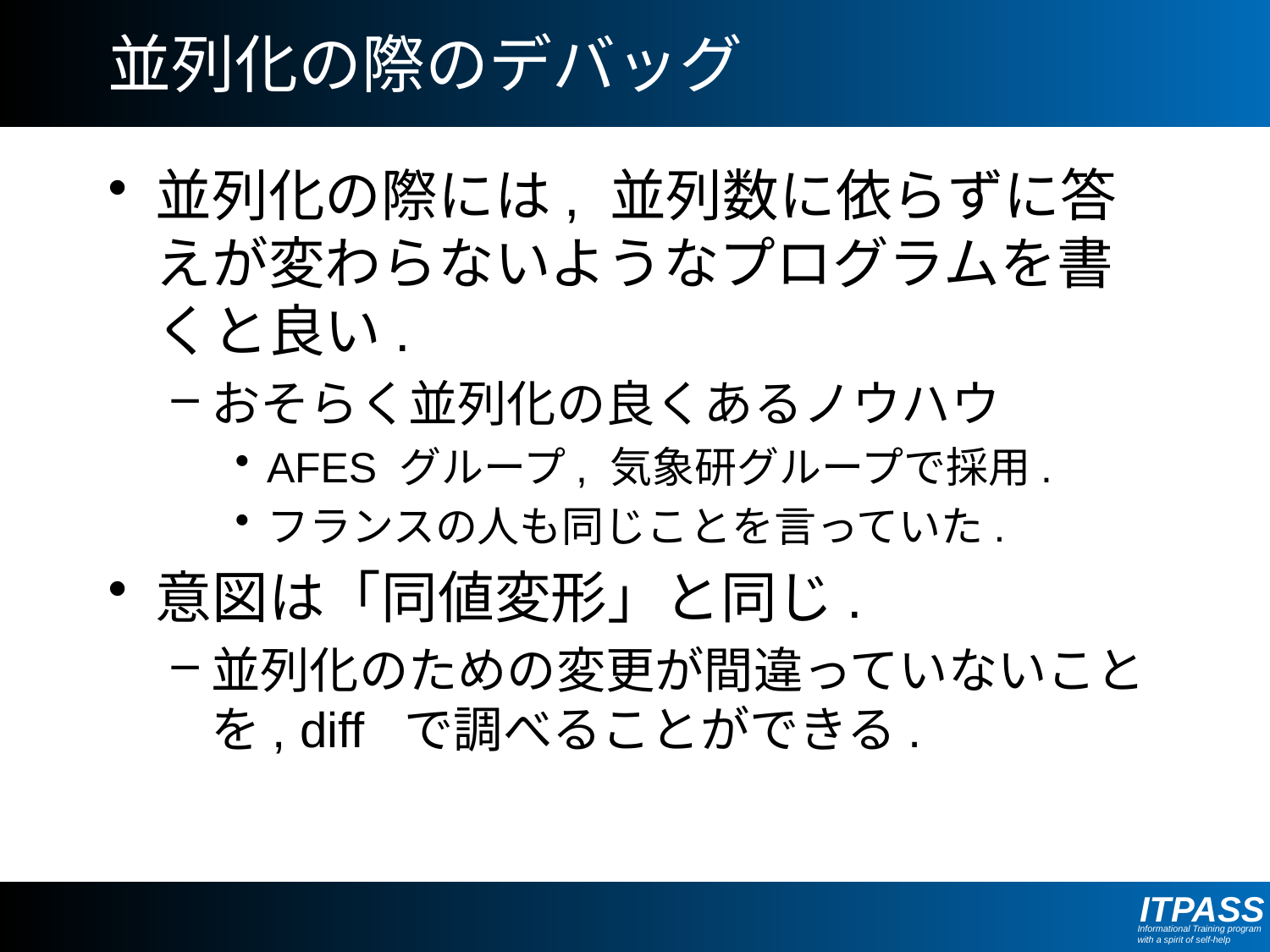

# 並列化の際のデバッグ
並列化の際には, 並列数に依らずに答えが変わらないようなプログラムを書くと良い.
おそらく並列化の良くあるノウハウ
AFES グループ, 気象研グループで採用.
フランスの人も同じことを言っていた.
意図は「同値変形」と同じ.
並列化のための変更が間違っていないことを, diff  で調べることができる.